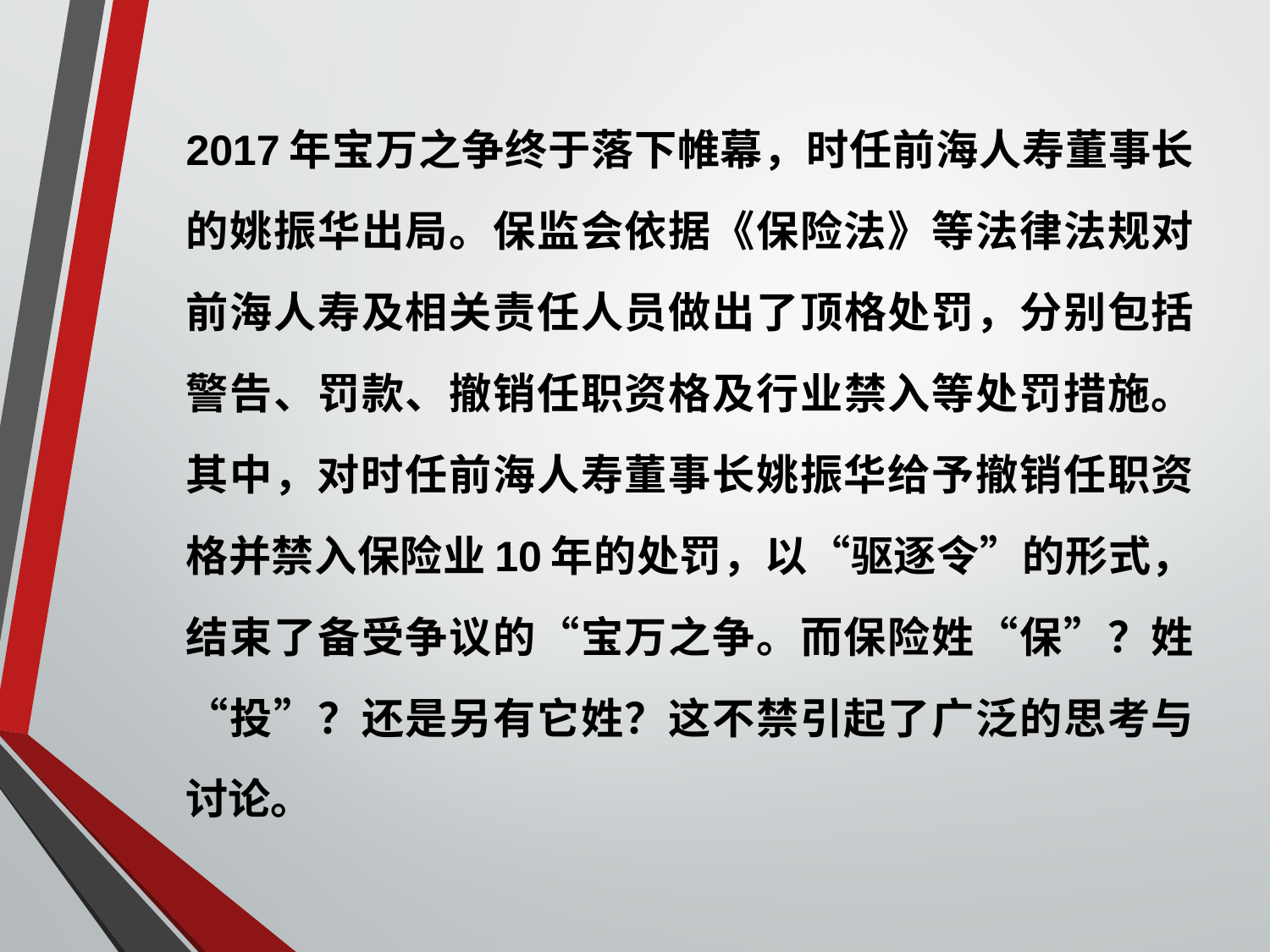

2017年宝万之争终于落下帷幕，时任前海人寿董事长的姚振华出局。保监会依据《保险法》等法律法规对前海人寿及相关责任人员做出了顶格处罚，分别包括警告、罚款、撤销任职资格及行业禁入等处罚措施。其中，对时任前海人寿董事长姚振华给予撤销任职资格并禁入保险业10年的处罚，以“驱逐令”的形式，结束了备受争议的“宝万之争。而保险姓“保”？姓“投”？还是另有它姓？这不禁引起了广泛的思考与讨论。